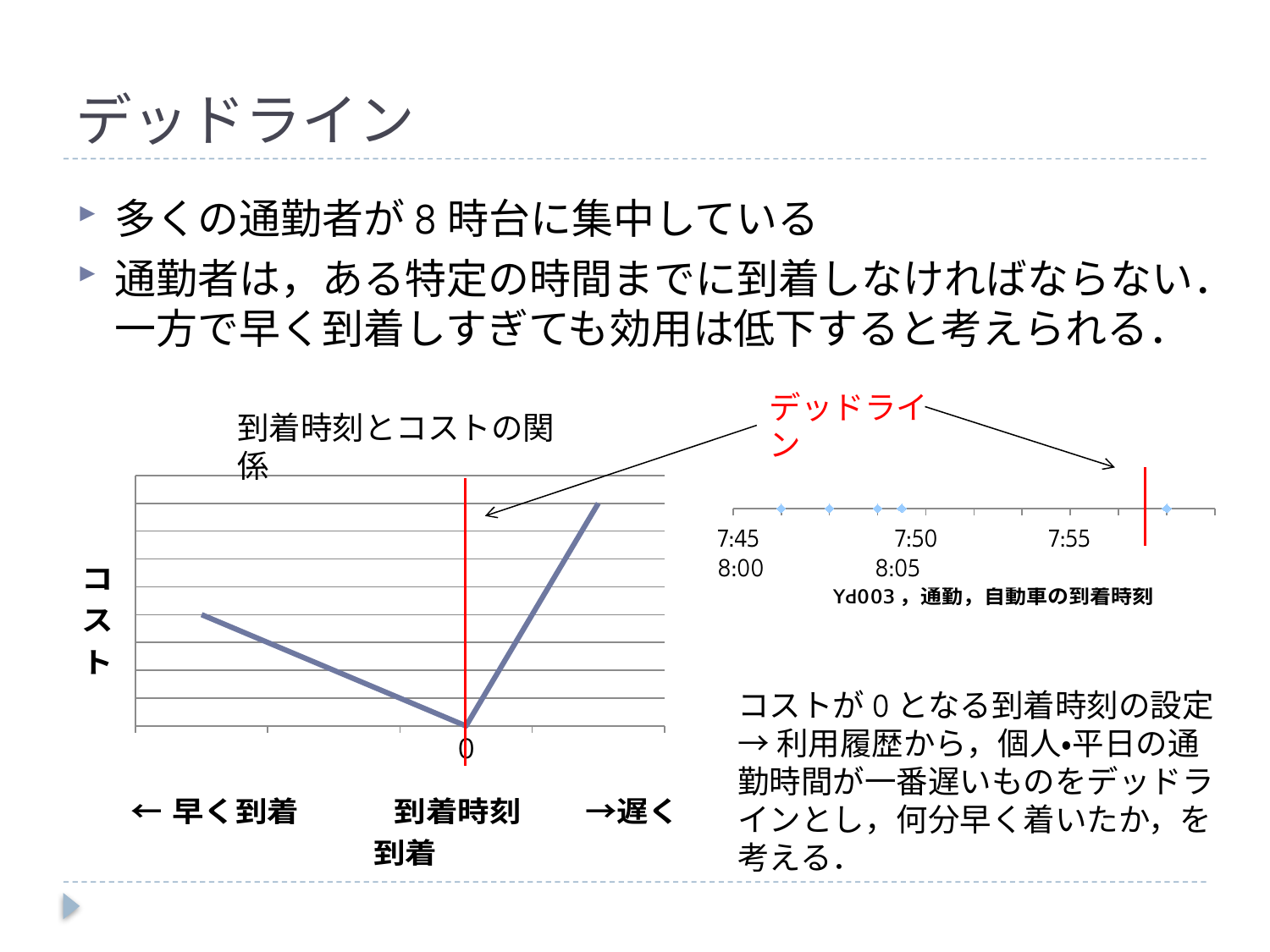

# デッドライン
多くの通勤者が8時台に集中している
通勤者は，ある特定の時間までに到着しなければならない．一方で早く到着しすぎても効用は低下すると考えられる．

デッドライン
到着時刻とコストの関係

### Chart

| Category | 系列 1 |
|---|---|
|  | 2.0 |
|  | 1.0 |
| 0 | 0.0 |
|  | 4.0 |

### Chart

| Category |  |
|---|---|
7:45　　　　　7:50　　　　7:55　　　　8:00　　　　8:05
コストが0となる到着時刻の設定
→利用履歴から，個人・平日の通勤時間が一番遅いものをデッドラインとし，何分早く着いたか，を考える．